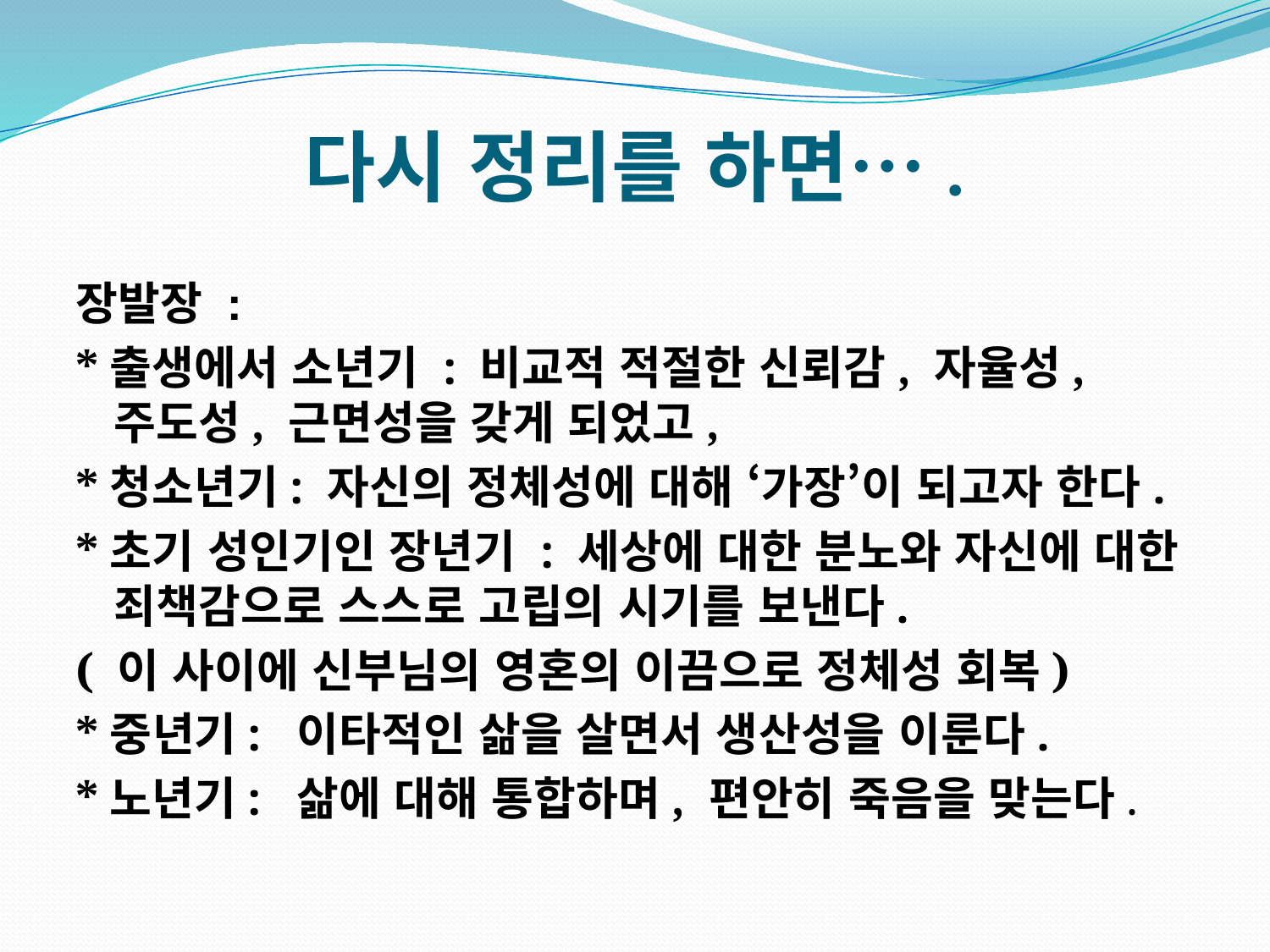

# 다시 정리를 하면….
장발장 :
*출생에서 소년기 : 비교적 적절한 신뢰감, 자율성, 주도성, 근면성을 갖게 되었고,
*청소년기: 자신의 정체성에 대해 ‘가장’이 되고자 한다.
*초기 성인기인 장년기 : 세상에 대한 분노와 자신에 대한 죄책감으로 스스로 고립의 시기를 보낸다.
( 이 사이에 신부님의 영혼의 이끔으로 정체성 회복)
*중년기:  이타적인 삶을 살면서 생산성을 이룬다.
*노년기:  삶에 대해 통합하며, 편안히 죽음을 맞는다.